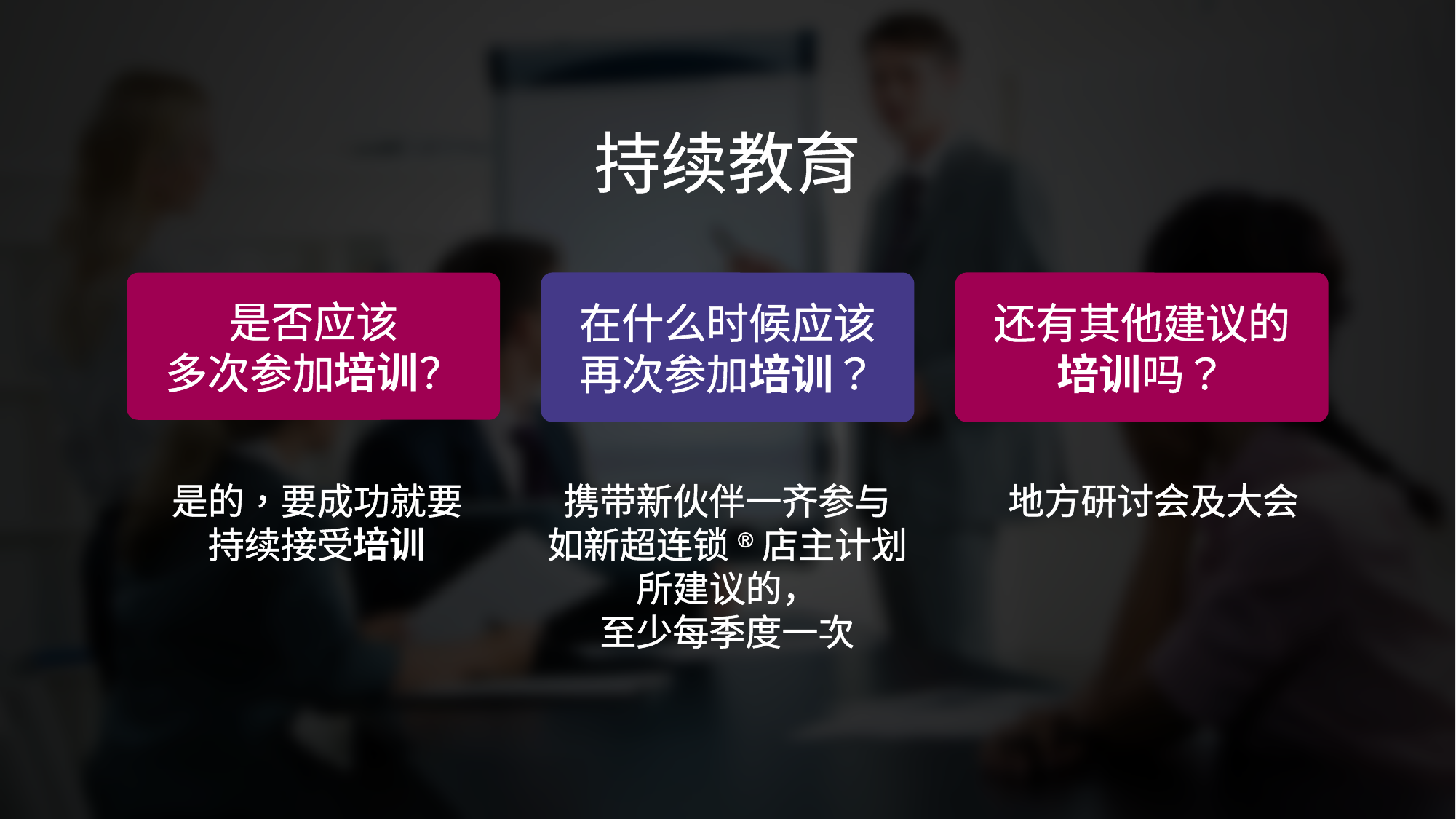

持续教育
在什么时候应该
再次参加培训？
还有其他建议的
培训吗？
是否应该
多次参加培训？
地方研讨会及大会
携带新伙伴一齐参与
如新超连锁®店主计划所建议的，
至少每季度一次
是的，要成功就要持续接受培训